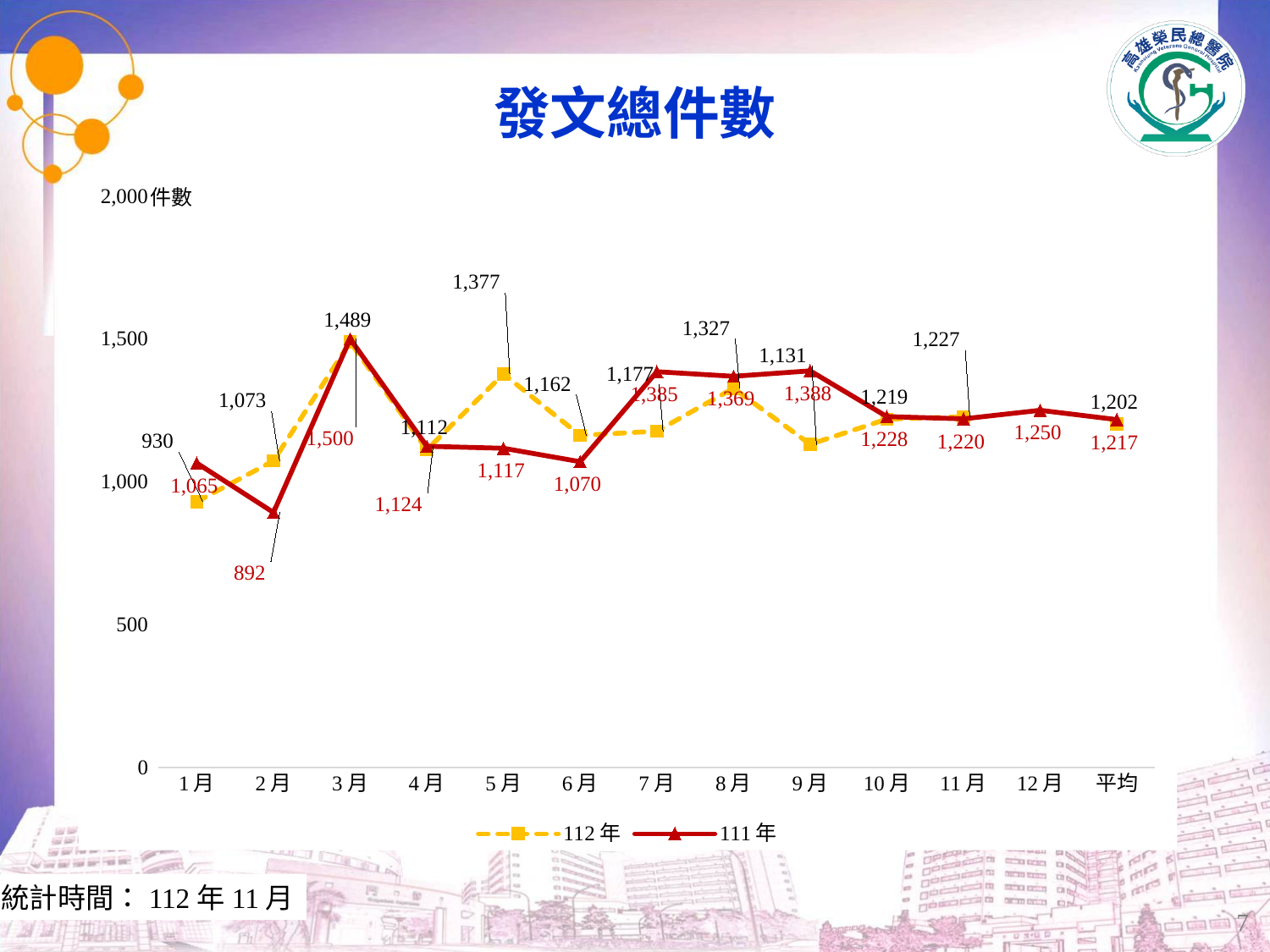

# 發文總件數

### Chart

| Category |  |  |
|---|---|---|
| 1月 | 930.0 | 1065.0 |
| 2月 | 1073.0 | 892.0 |
| 3月 | 1489.0 | 1500.0 |
| 4月 | 1112.0 | 1124.0 |
| 5月 | 1377.0 | 1117.0 |
| 6月 | 1162.0 | 1070.0 |
| 7月 | 1177.0 | 1385.0 |
| 8月 | 1327.0 | 1369.0 |
| 9月 | 1131.0 | 1388.0 |
| 10月 | 1219.0 | 1228.0 |
| 11月 | 1227.0 | 1220.0 |
| 12月 | None | 1250.0 |
| 平均 | 1202.181818181818 | 1217.3333333333328 |
統計時間：112年11月
7